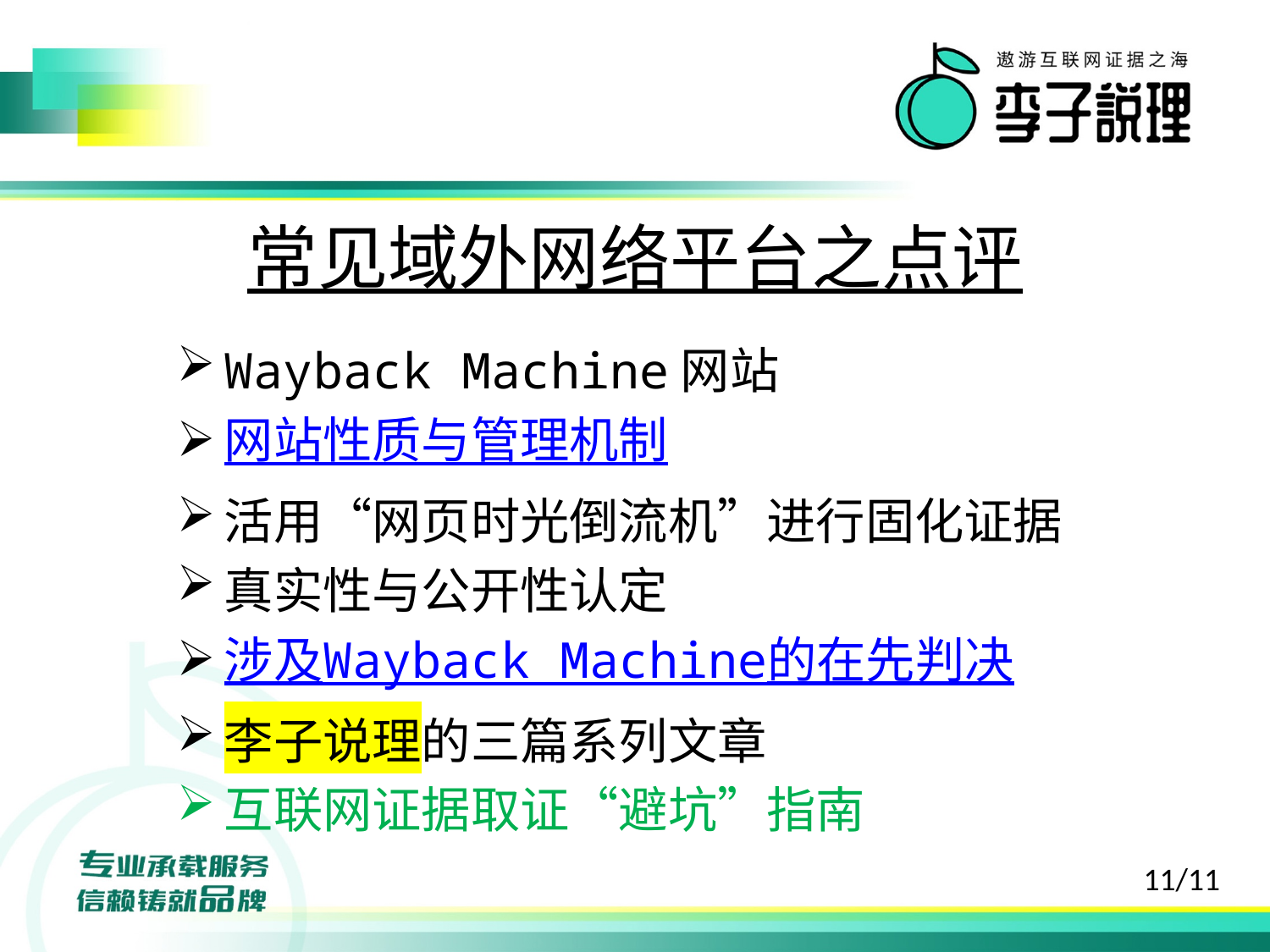

# 常见域外网络平台之点评

Wayback Machine网站
网站性质与管理机制
活用“网页时光倒流机”进行固化证据
真实性与公开性认定
涉及Wayback Machine的在先判决
李子说理的三篇系列文章
互联网证据取证“避坑”指南

11/11